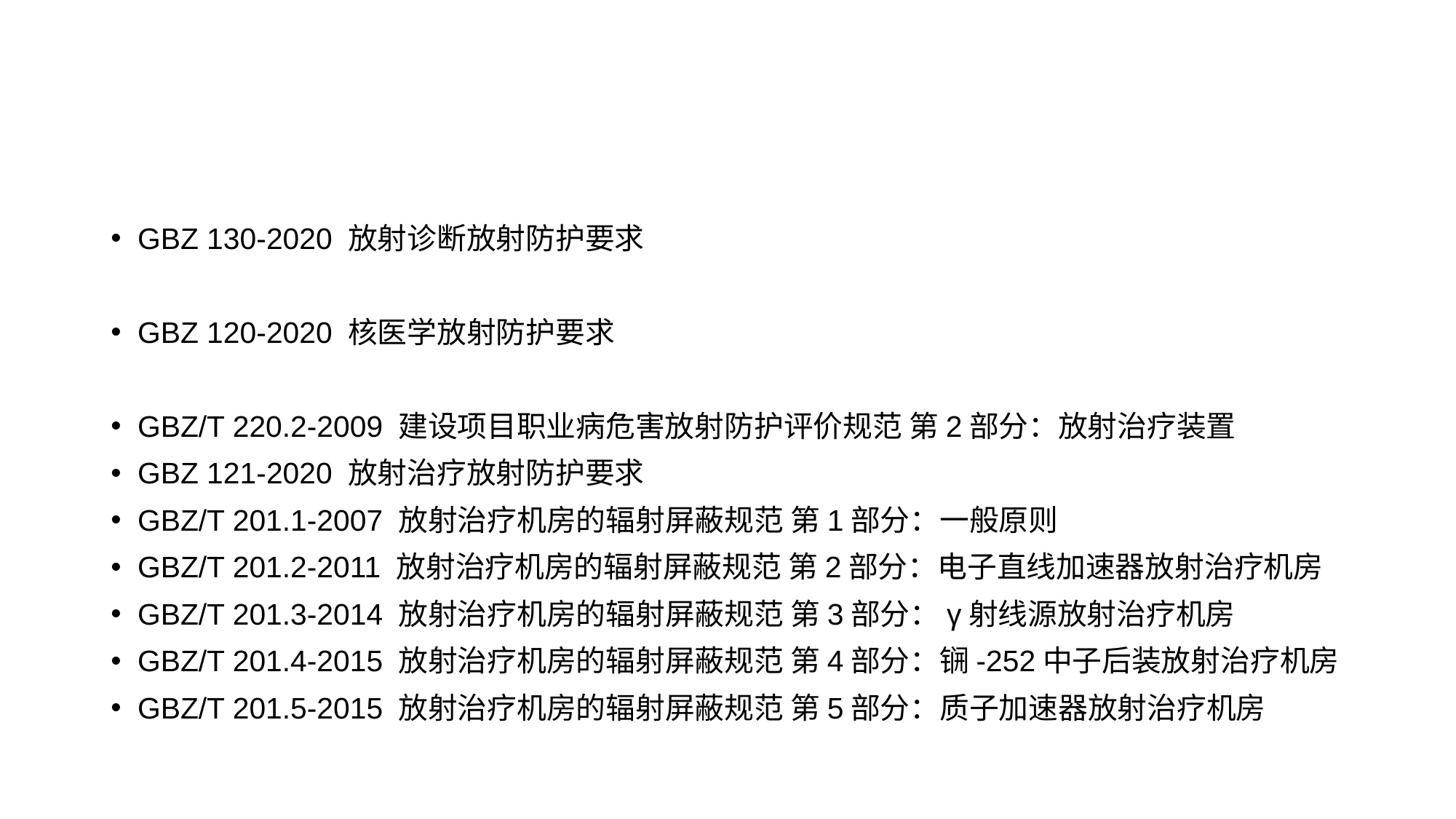

#
GBZ 130-2020 放射诊断放射防护要求

GBZ 120-2020 核医学放射防护要求

GBZ/T 220.2-2009 建设项目职业病危害放射防护评价规范 第2部分：放射治疗装置
GBZ 121-2020 放射治疗放射防护要求
GBZ/T 201.1-2007 放射治疗机房的辐射屏蔽规范 第1部分：一般原则
GBZ/T 201.2-2011 放射治疗机房的辐射屏蔽规范 第2部分：电子直线加速器放射治疗机房
GBZ/T 201.3-2014 放射治疗机房的辐射屏蔽规范 第3部分：γ射线源放射治疗机房
GBZ/T 201.4-2015 放射治疗机房的辐射屏蔽规范 第4部分：锎-252中子后装放射治疗机房
GBZ/T 201.5-2015 放射治疗机房的辐射屏蔽规范 第5部分：质子加速器放射治疗机房